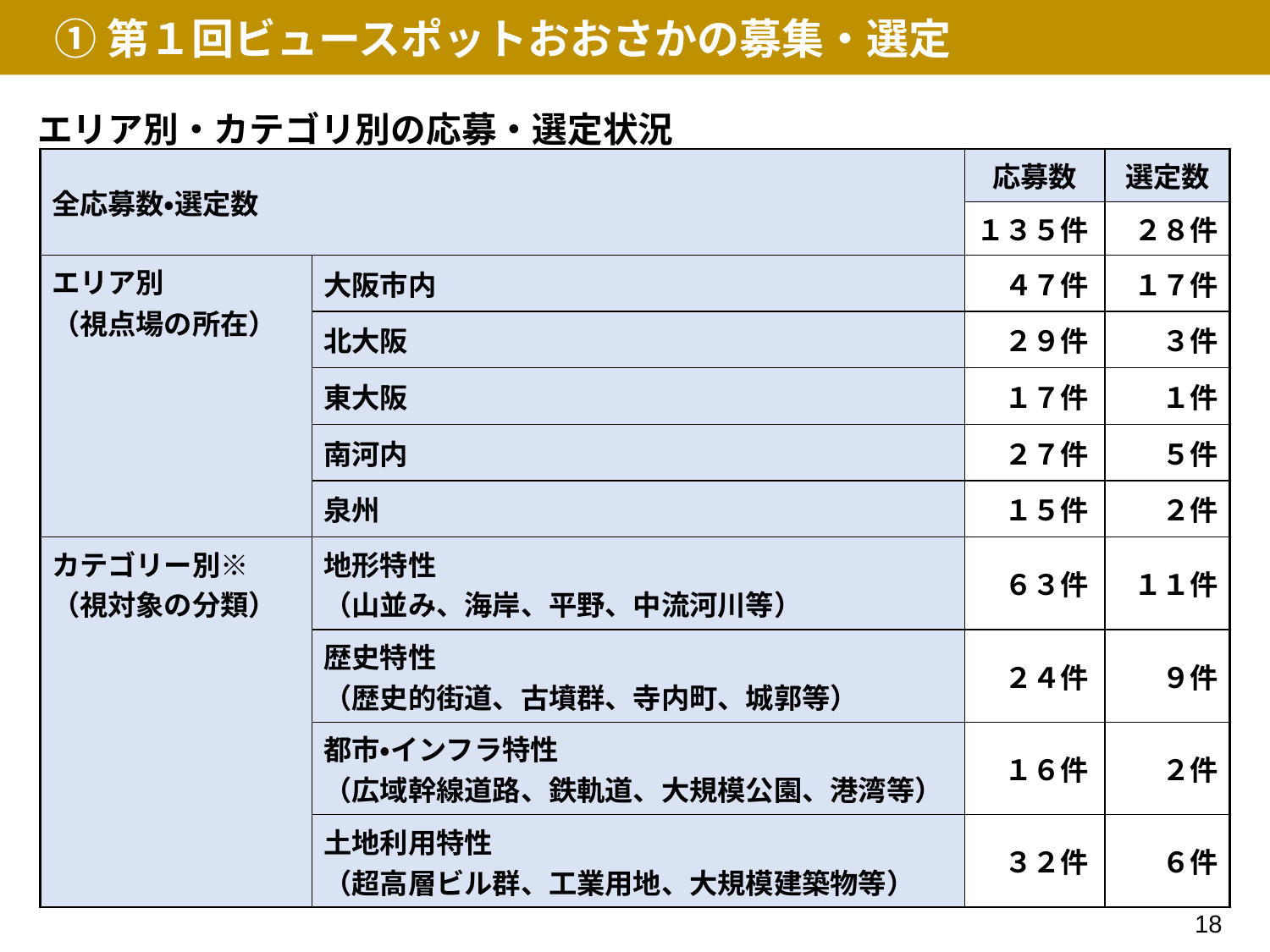

① 第１回ビュースポットおおさかの募集・選定
エリア別・カテゴリ別の応募・選定状況

| 全応募数・選定数 |  | 応募数 | 選定数 |
| --- | --- | --- | --- |
|  |  | １３５件 | ２８件 |
| エリア別 （視点場の所在） | 大阪市内 | ４７件 | １７件 |
|  | 北大阪 | ２９件 | ３件 |
|  | 東大阪 | １７件 | １件 |
|  | 南河内 | ２７件 | ５件 |
|  | 泉州 | １５件 | ２件 |
| カテゴリー別※ （視対象の分類） | 地形特性 （山並み、海岸、平野、中流河川等） | ６３件 | １１件 |
|  | 歴史特性 （歴史的街道、古墳群、寺内町、城郭等） | ２４件 | ９件 |
|  | 都市・インフラ特性 （広域幹線道路、鉄軌道、大規模公園、港湾等） | １６件 | ２件 |
|  | 土地利用特性 （超高層ビル群、工業用地、大規模建築物等） | ３２件 | ６件 |
18